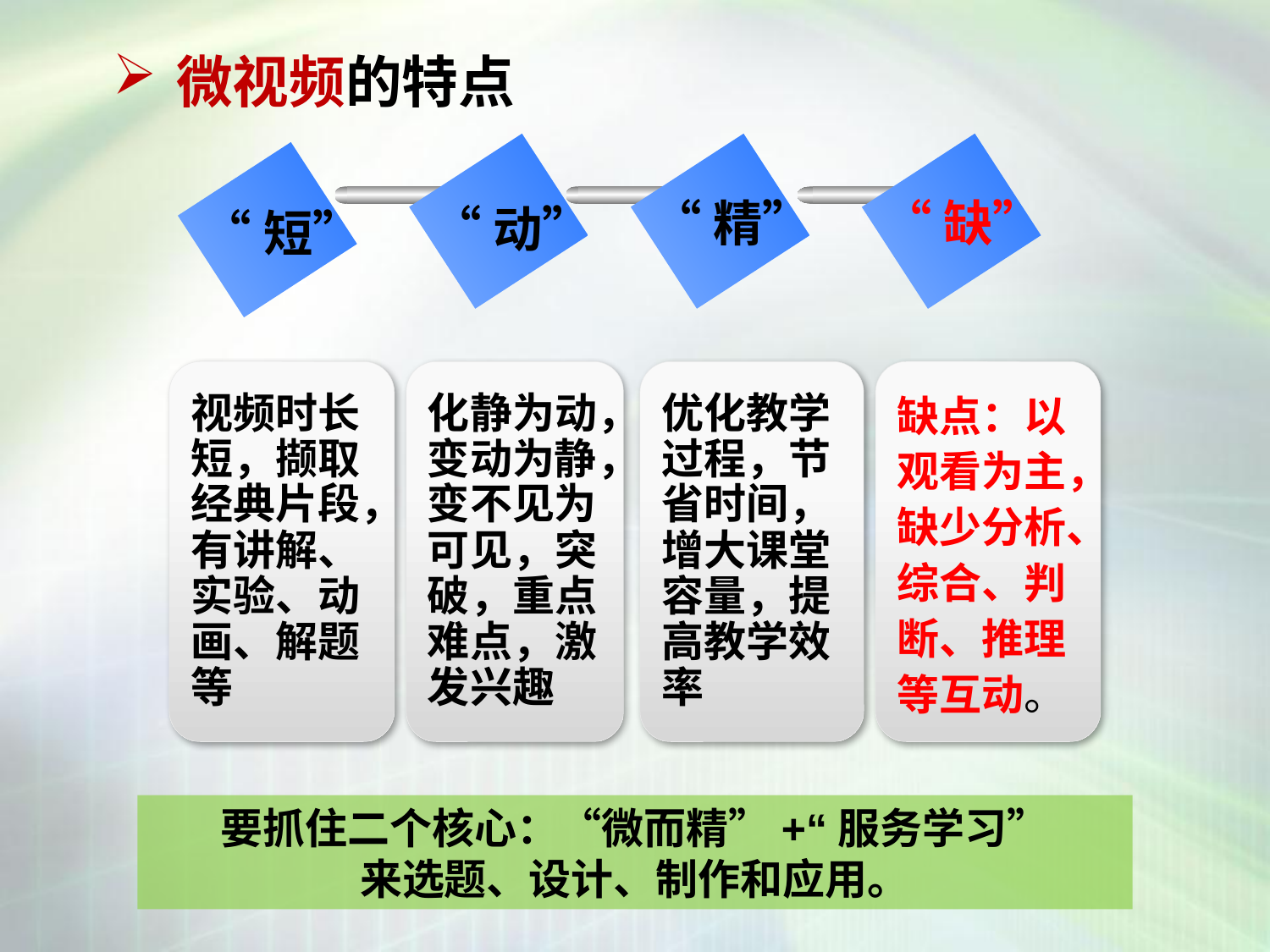

微视频的特点

“精”
“缺”

“动”

“短”
视频时长短，撷取经典片段，有讲解、实验、动画、解题等
化静为动，变动为静，变不见为可见，突破，重点难点，激发兴趣
优化教学过程，节省时间，增大课堂容量，提高教学效率
缺点：以观看为主，缺少分析、综合、判断、推理等互动。
要抓住二个核心：“微而精”+“服务学习”
来选题、设计、制作和应用。